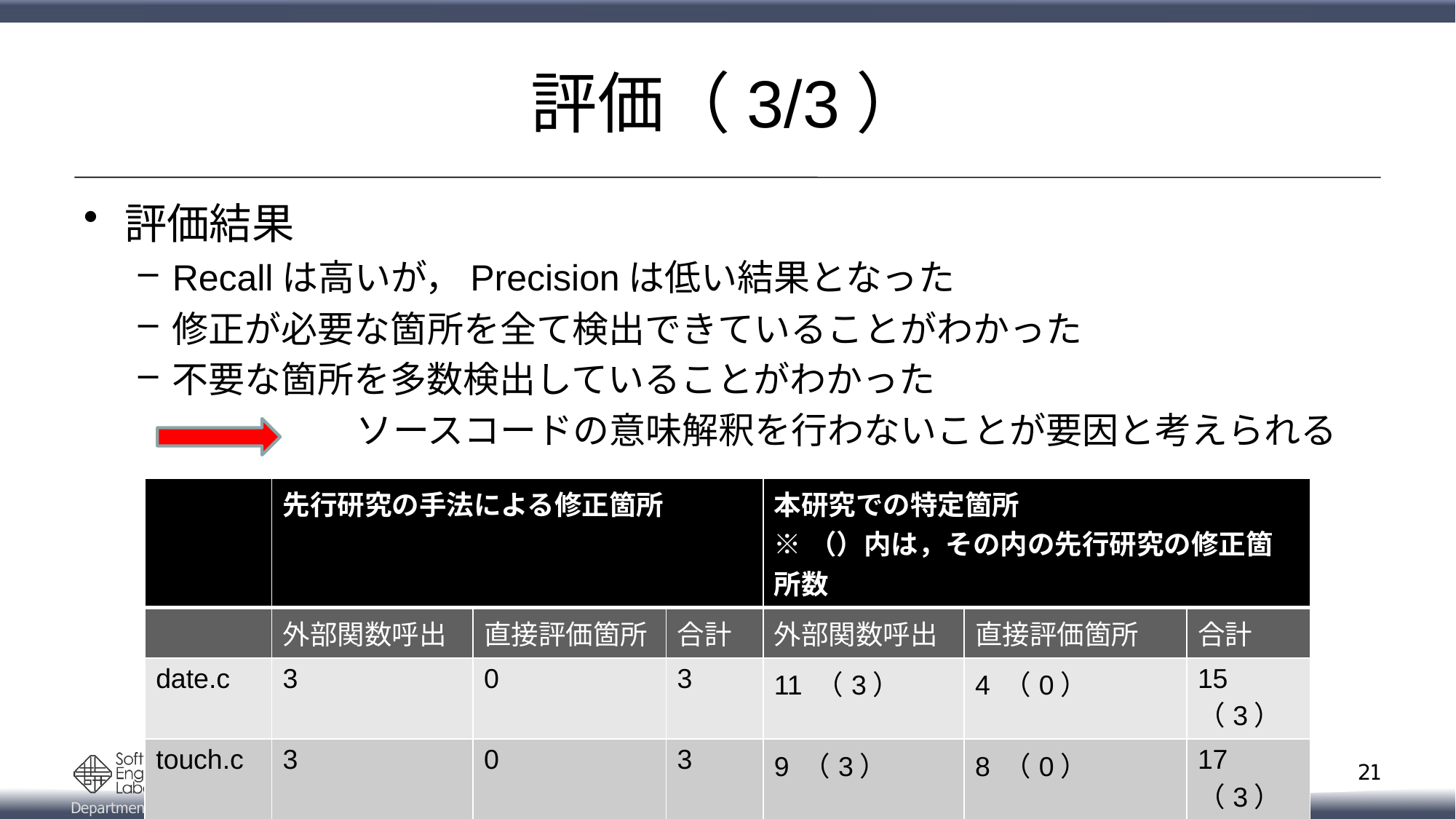

# 評価（3/3）
評価結果
Recallは高いが，Precisionは低い結果となった
修正が必要な箇所を全て検出できていることがわかった
不要な箇所を多数検出していることがわかった
		ソースコードの意味解釈を行わないことが要因と考えられる

|  | 先行研究の手法による修正箇所 |  |  | 本研究での特定箇所 ※（）内は，その内の先行研究の修正箇所数 |  |  |
| --- | --- | --- | --- | --- | --- | --- |
|  | 外部関数呼出 | 直接評価箇所 | 合計 | 外部関数呼出 | 直接評価箇所 | 合計 |
| date.c | 3 | 0 | 3 | 11 （3） | 4 （0） | 15 （3） |
| touch.c | 3 | 0 | 3 | 9 （3） | 8 （0） | 17 （3） |
| stat.c | 2 | 0 | 2 | 5 （2） | 1 （0） | 6 （2） |
21